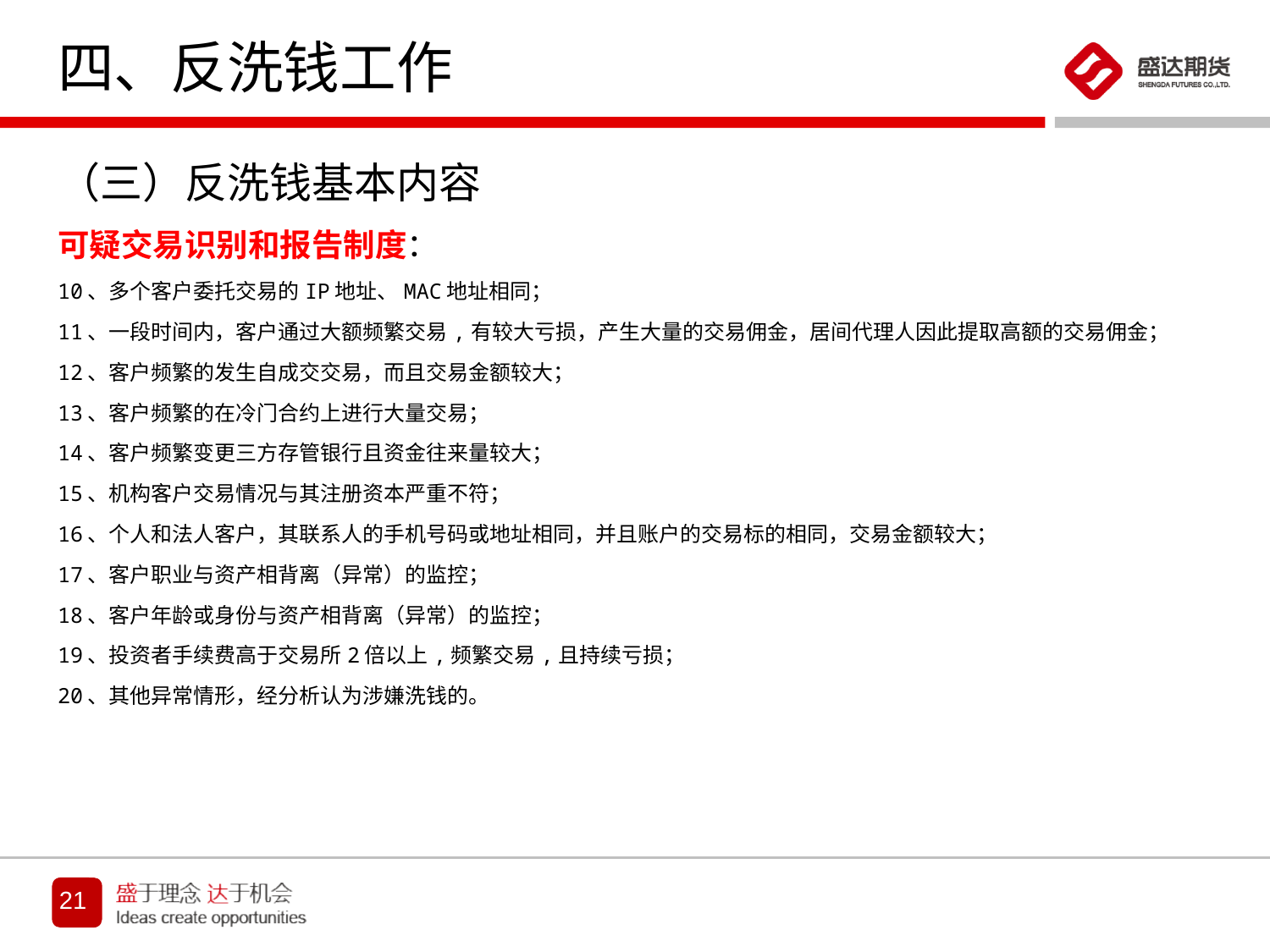

# 四、反洗钱工作
（三）反洗钱基本内容
可疑交易识别和报告制度：
10、多个客户委托交易的IP地址、MAC地址相同；
11、一段时间内，客户通过大额频繁交易,有较大亏损，产生大量的交易佣金，居间代理人因此提取高额的交易佣金；
12、客户频繁的发生自成交交易，而且交易金额较大；
13、客户频繁的在冷门合约上进行大量交易；
14、客户频繁变更三方存管银行且资金往来量较大；
15、机构客户交易情况与其注册资本严重不符；
16、个人和法人客户，其联系人的手机号码或地址相同，并且账户的交易标的相同，交易金额较大；
17、客户职业与资产相背离（异常）的监控；
18、客户年龄或身份与资产相背离（异常）的监控；
19、投资者手续费高于交易所2倍以上,频繁交易,且持续亏损；
20、其他异常情形，经分析认为涉嫌洗钱的。